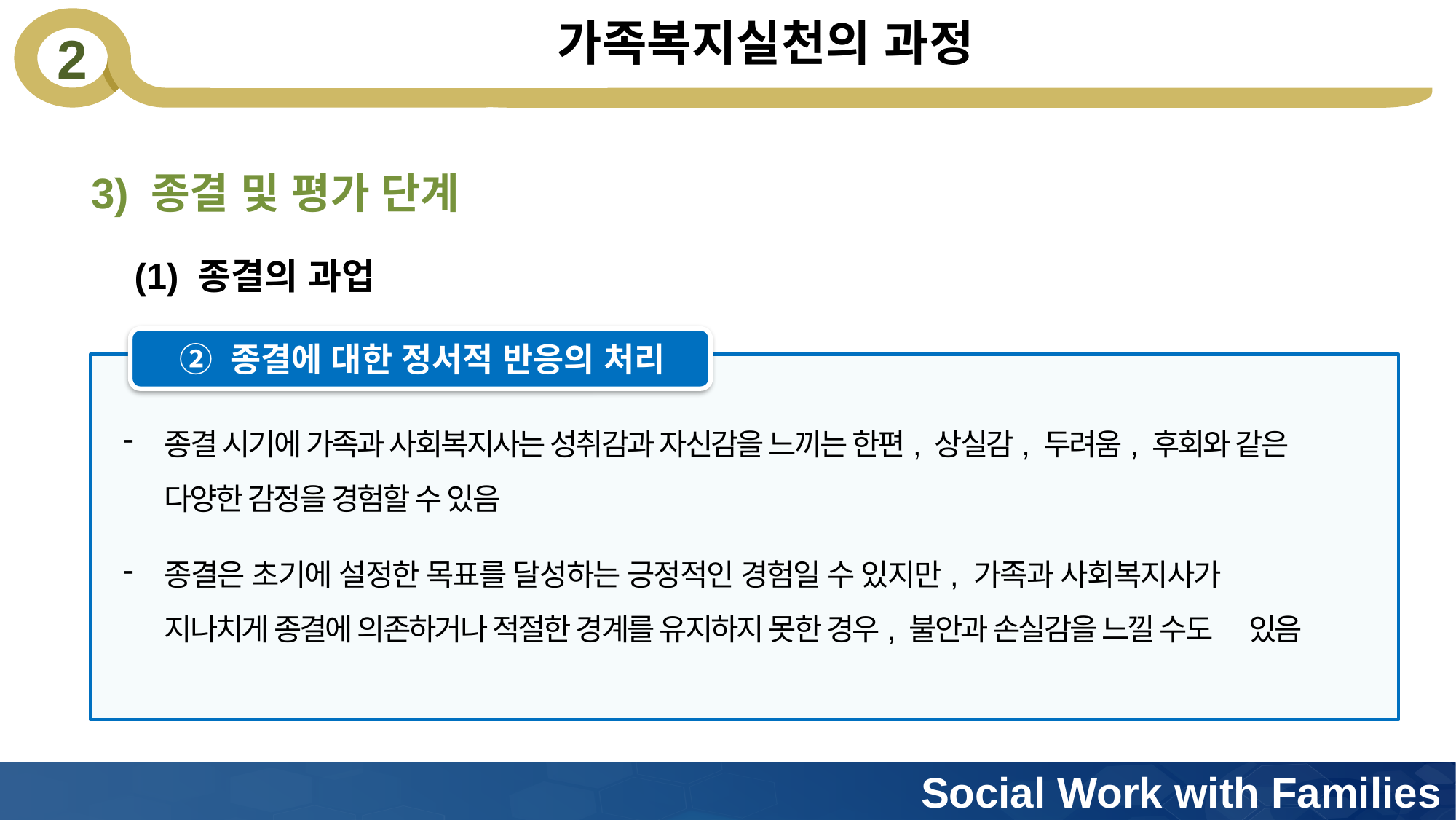

# 가족복지실천의 과정
3) 종결 및 평가 단계
(1) 종결의 과업

② 종결에 대한 정서적 반응의 처리

종결 시기에 가족과 사회복지사는 성취감과 자신감을 느끼는 한편, 상실감, 두려움, 후회와 같은
     다양한 감정을 경험할 수 있음

종결은 초기에 설정한 목표를 달성하는 긍정적인 경험일 수 있지만, 가족과 사회복지사가                     지나치게 종결에 의존하거나 적절한 경계를 유지하지 못한 경우, 불안과 손실감을 느낄 수도      있음